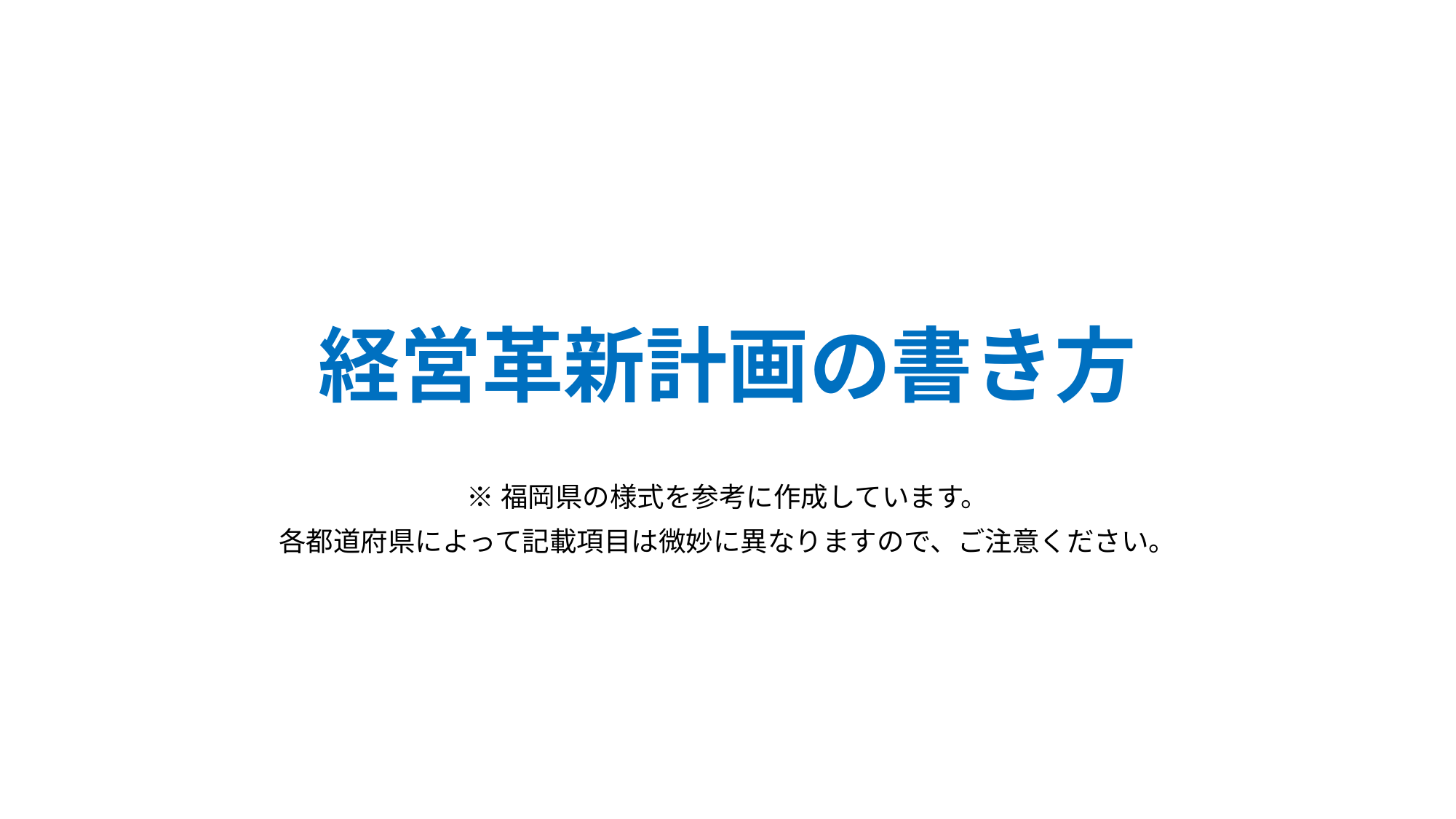

# 経営革新計画の書き方

※福岡県の様式を参考に作成しています。
各都道府県によって記載項目は微妙に異なりますので、ご注意ください。